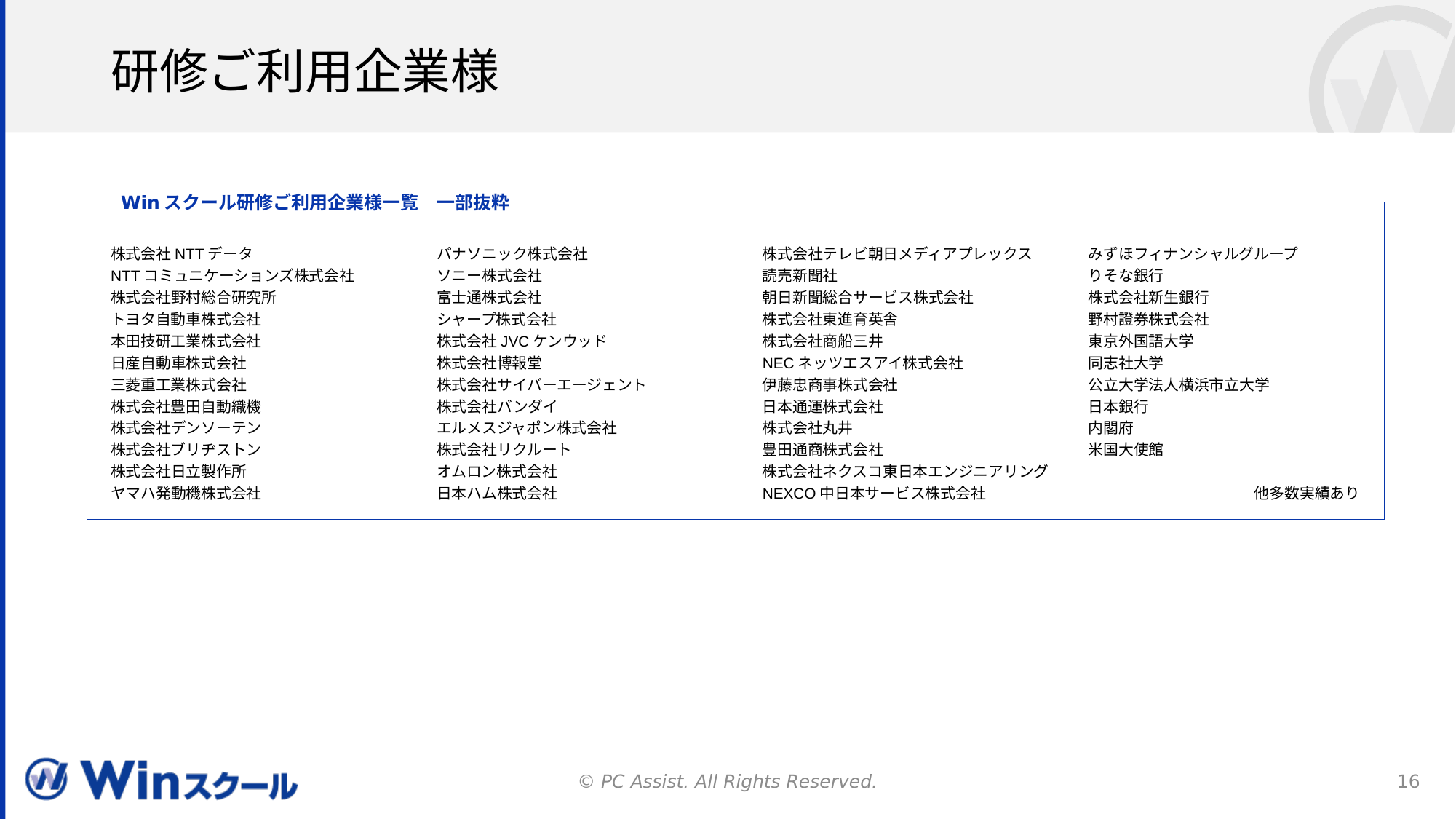

# 研修ご利用企業様
Winスクール研修ご利用企業様一覧　一部抜粋

株式会社NTTデータ
NTTコミュニケーションズ株式会社
株式会社野村総合研究所
トヨタ自動車株式会社
本田技研工業株式会社
日産自動車株式会社
三菱重工業株式会社
株式会社豊田自動織機
株式会社デンソーテン
株式会社ブリヂストン
株式会社日立製作所
ヤマハ発動機株式会社
パナソニック株式会社
ソニー株式会社
富士通株式会社
シャープ株式会社
株式会社JVCケンウッド
株式会社博報堂
株式会社サイバーエージェント
株式会社バンダイ
エルメスジャポン株式会社
株式会社リクルート
オムロン株式会社
日本ハム株式会社
株式会社テレビ朝日メディアプレックス
読売新聞社
朝日新聞総合サービス株式会社
株式会社東進育英舎
株式会社商船三井
NECネッツエスアイ株式会社
伊藤忠商事株式会社
日本通運株式会社
株式会社丸井
豊田通商株式会社
株式会社ネクスコ東日本エンジニアリング
NEXCO中日本サービス株式会社
みずほフィナンシャルグループ
りそな銀行
株式会社新生銀行
野村證券株式会社
東京外国語大学
同志社大学
公立大学法人横浜市立大学
日本銀行
内閣府
米国大使館

　　　　　　　　　　　他多数実績あり
© PC Assist. All Rights Reserved.
16